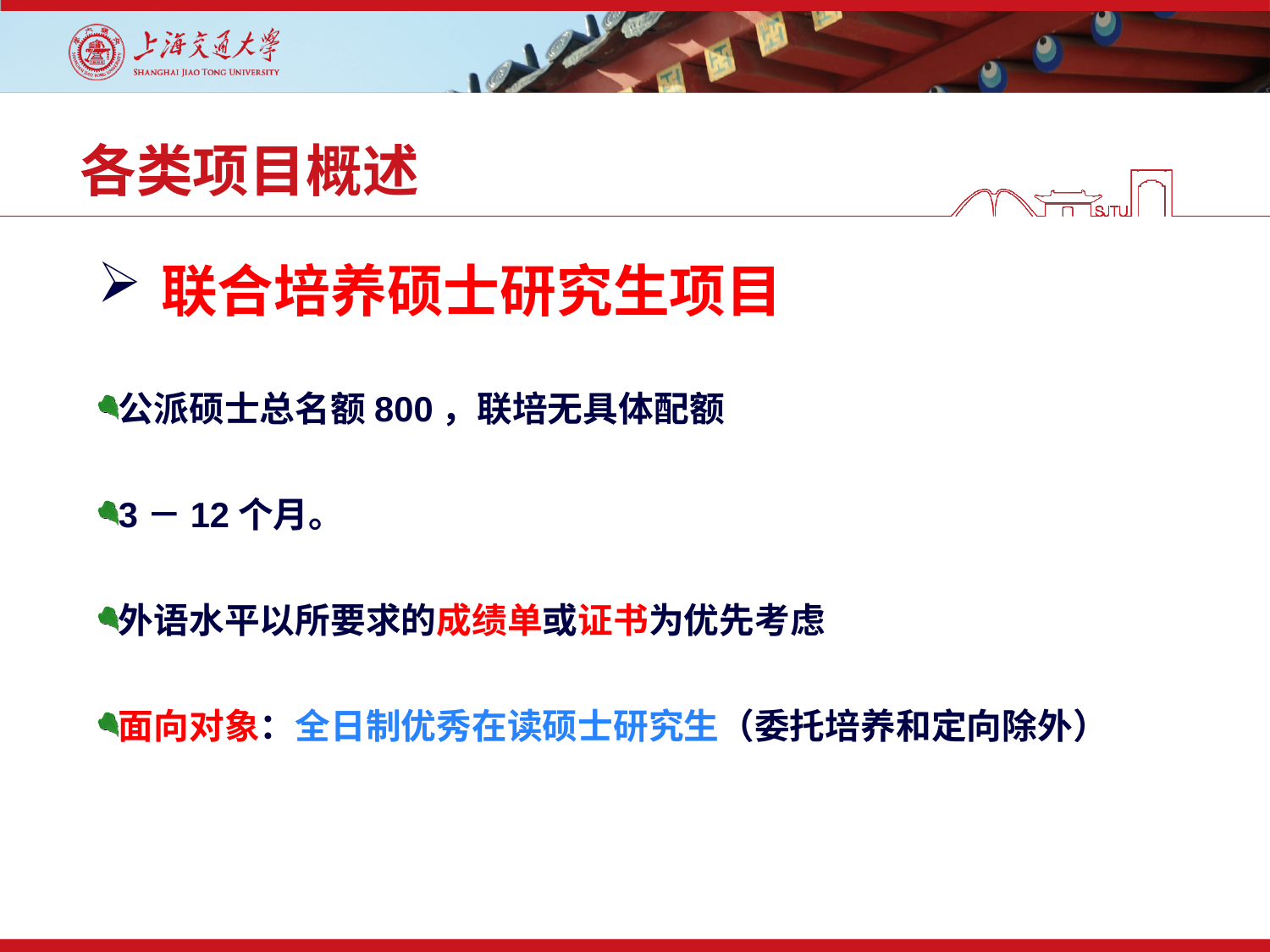

# 各类项目概述
联合培养硕士研究生项目
公派硕士总名额800，联培无具体配额
3－12个月。
外语水平以所要求的成绩单或证书为优先考虑
面向对象：全日制优秀在读硕士研究生（委托培养和定向除外）